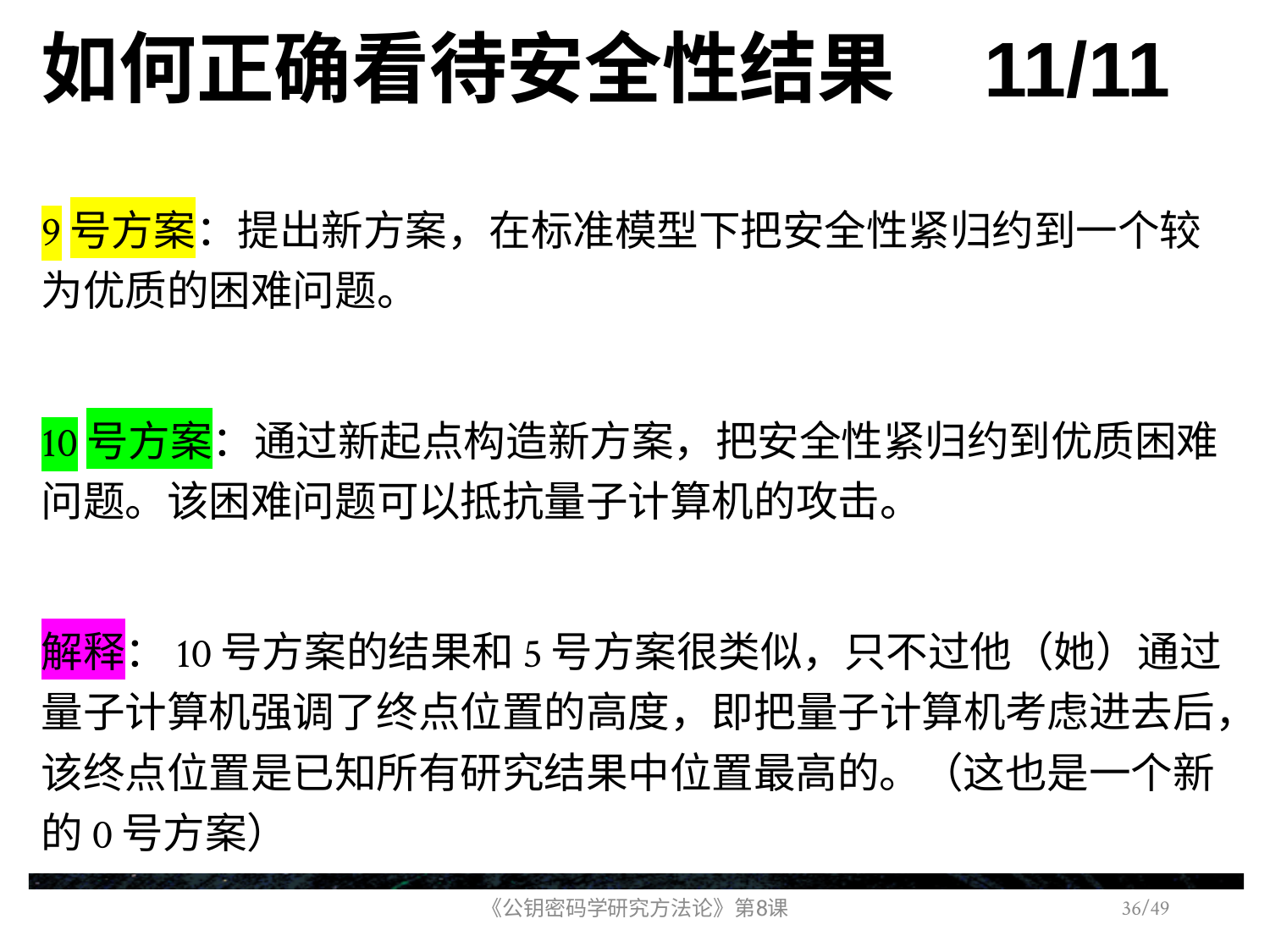

# 如何正确看待安全性结果    11/11
9号方案：提出新方案，在标准模型下把安全性紧归约到一个较为优质的困难问题。

10号方案：通过新起点构造新方案，把安全性紧归约到优质困难问题。该困难问题可以抵抗量子计算机的攻击。

解释：10号方案的结果和5号方案很类似，只不过他（她）通过量子计算机强调了终点位置的高度，即把量子计算机考虑进去后，该终点位置是已知所有研究结果中位置最高的。（这也是一个新的0号方案）
《公钥密码学研究方法论》第8课
36/49